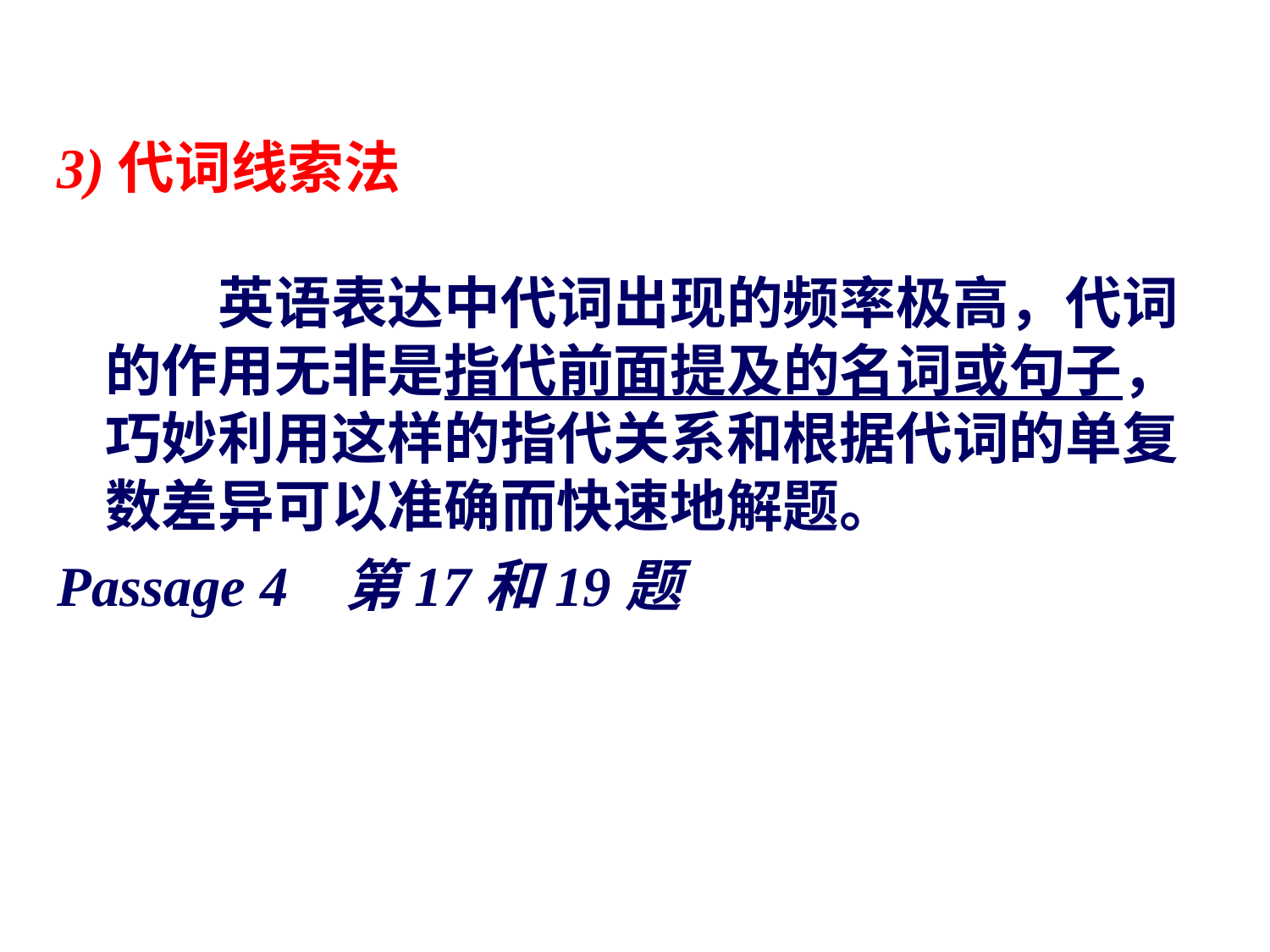

3)代词线索法
　　英语表达中代词出现的频率极高，代词的作用无非是指代前面提及的名词或句子，巧妙利用这样的指代关系和根据代词的单复数差异可以准确而快速地解题。
Passage 4   第17和19题